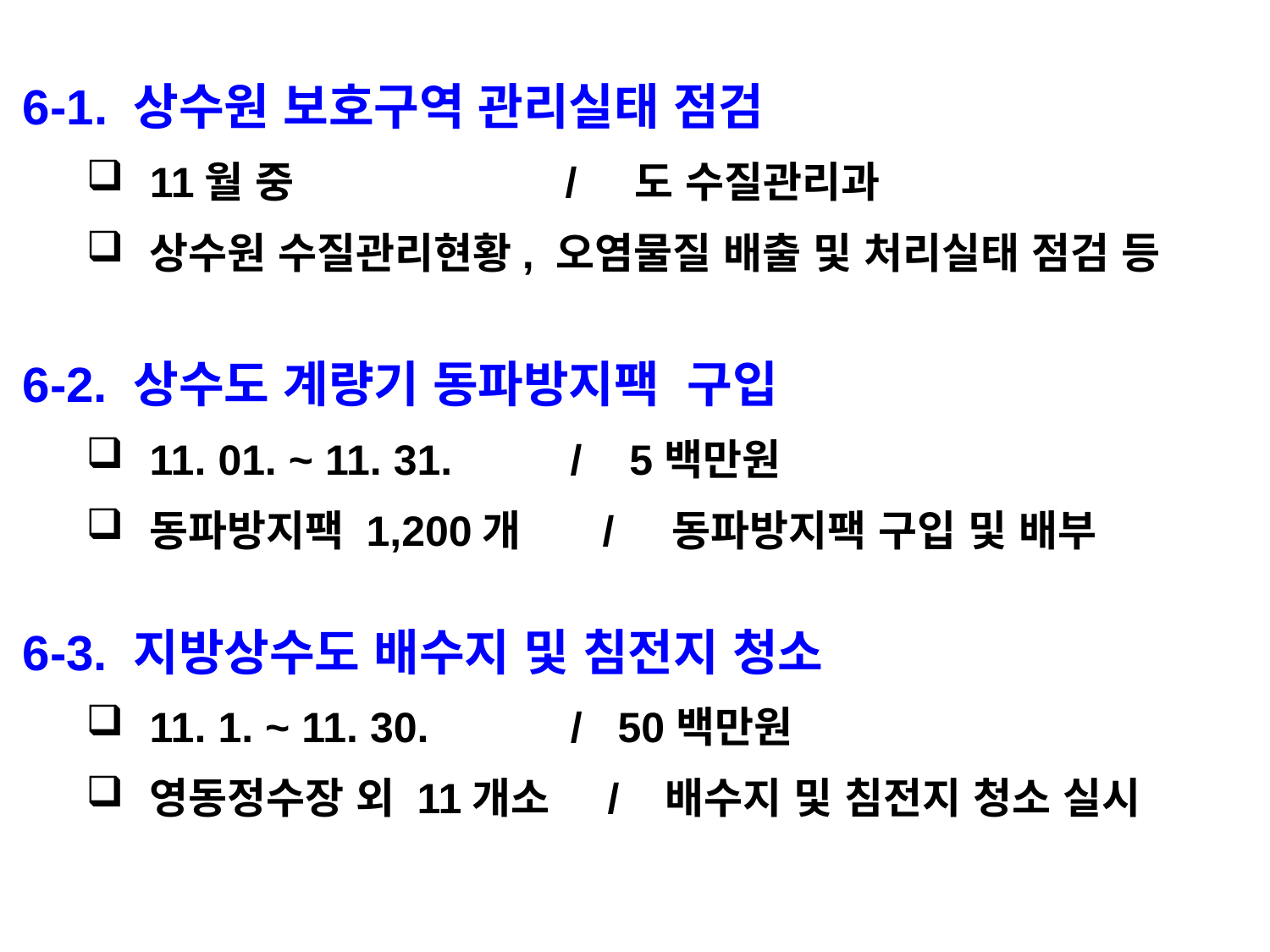

6-1. 상수원 보호구역 관리실태 점검
11월 중                      /    도 수질관리과
상수원 수질관리현황, 오염물질 배출 및 처리실태 점검 등
6-2. 상수도 계량기 동파방지팩  구입
11. 01. ~ 11. 31.          /    5백만원
동파방지팩 1,200개      /    동파방지팩 구입 및 배부
6-3. 지방상수도 배수지 및 침전지 청소
11. 1. ~ 11. 30.            /   50백만원
영동정수장 외 11개소    /   배수지 및 침전지 청소 실시